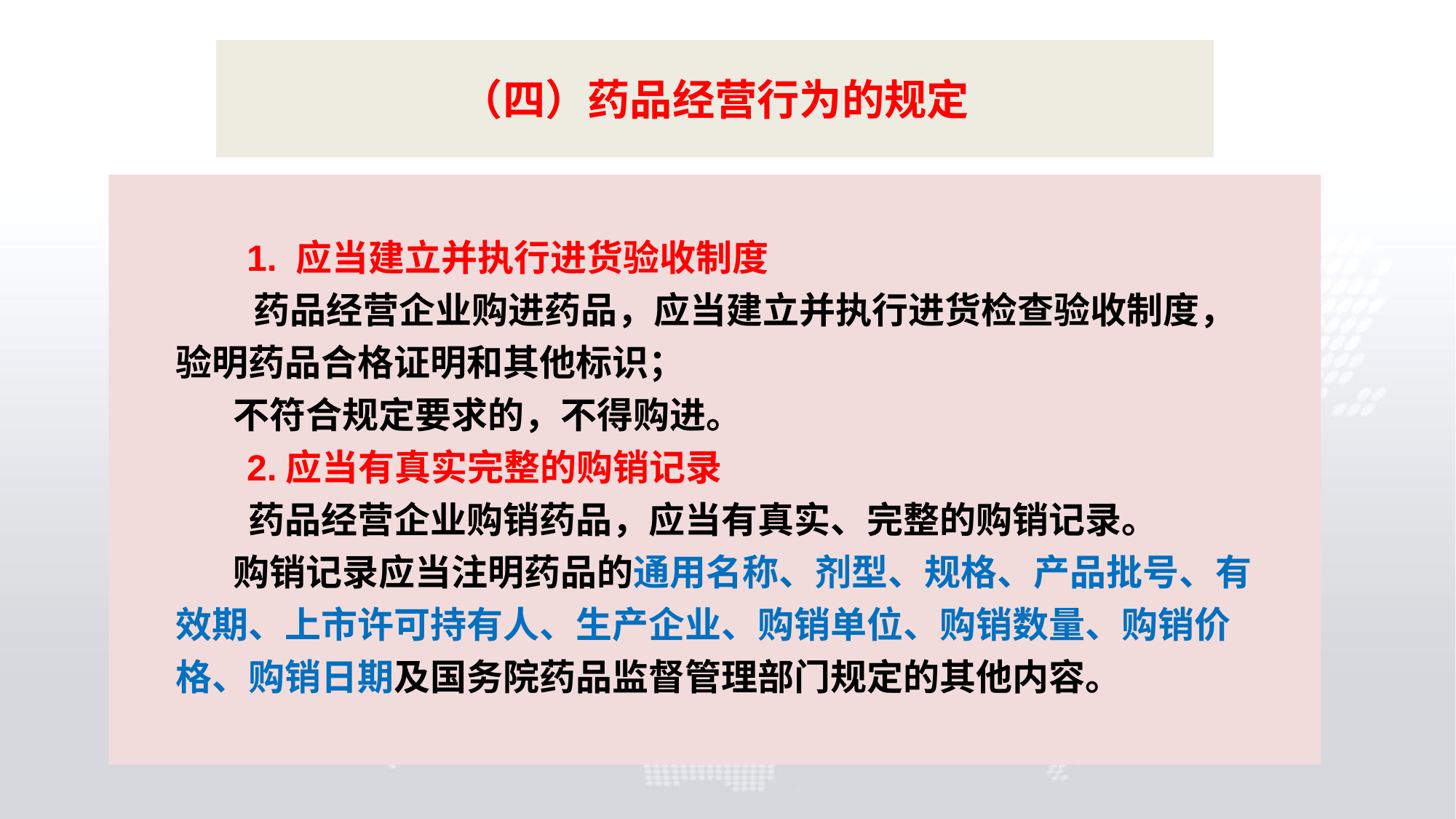

（四）药品经营行为的规定

       1. 应当建立并执行进货验收制度
    　药品经营企业购进药品，应当建立并执行进货检查验收制度，验明药品合格证明和其他标识；
      不符合规定要求的，不得购进。
       2.应当有真实完整的购销记录
　　药品经营企业购销药品，应当有真实、完整的购销记录。
      购销记录应当注明药品的通用名称、剂型、规格、产品批号、有效期、上市许可持有人、生产企业、购销单位、购销数量、购销价格、购销日期及国务院药品监督管理部门规定的其他内容。

4